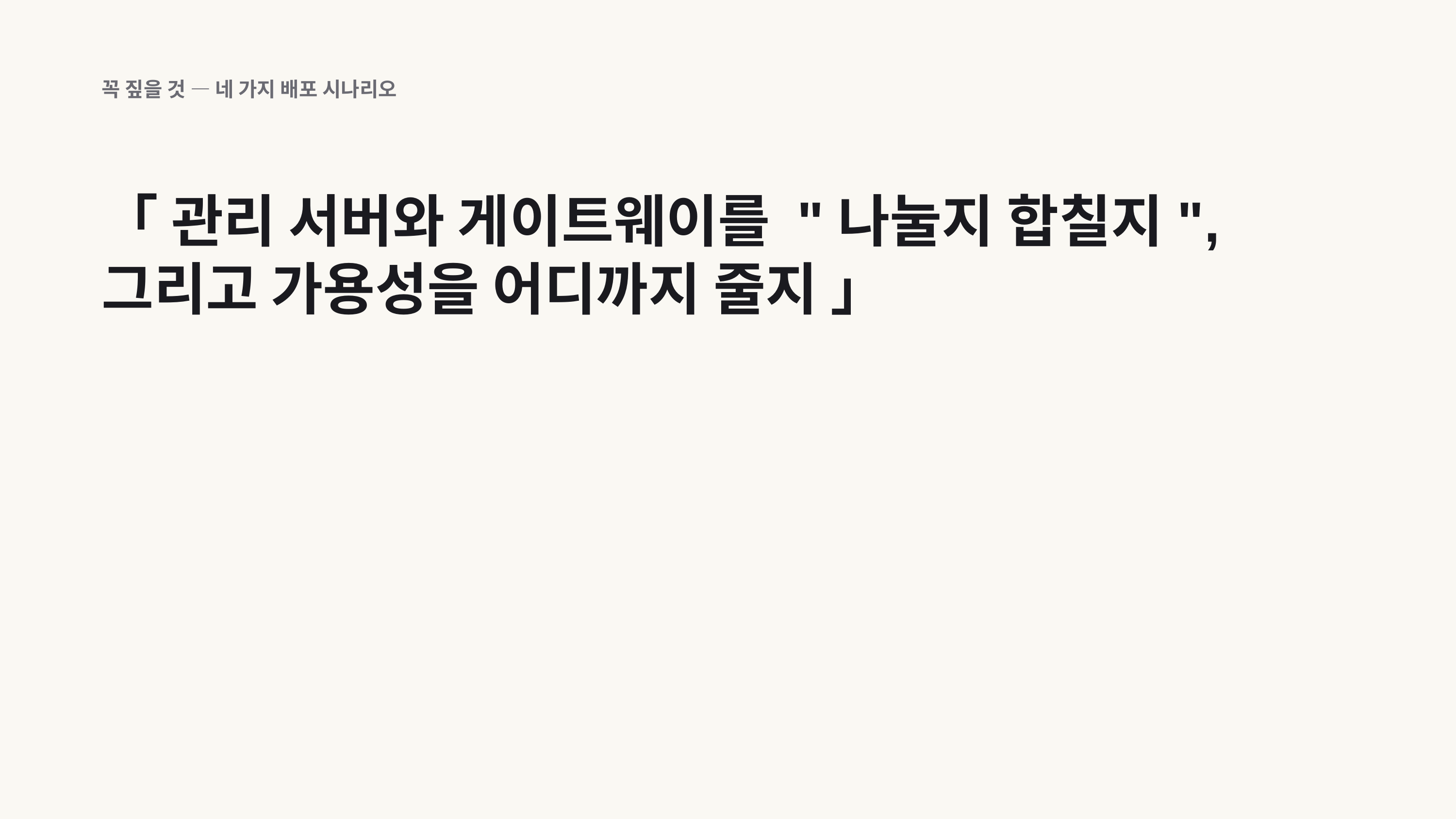

꼭 짚을 것 — 네 가지 배포 시나리오
「 관리 서버와 게이트웨이를 "나눌지 합칠지", 그리고 가용성을 어디까지 줄지 」